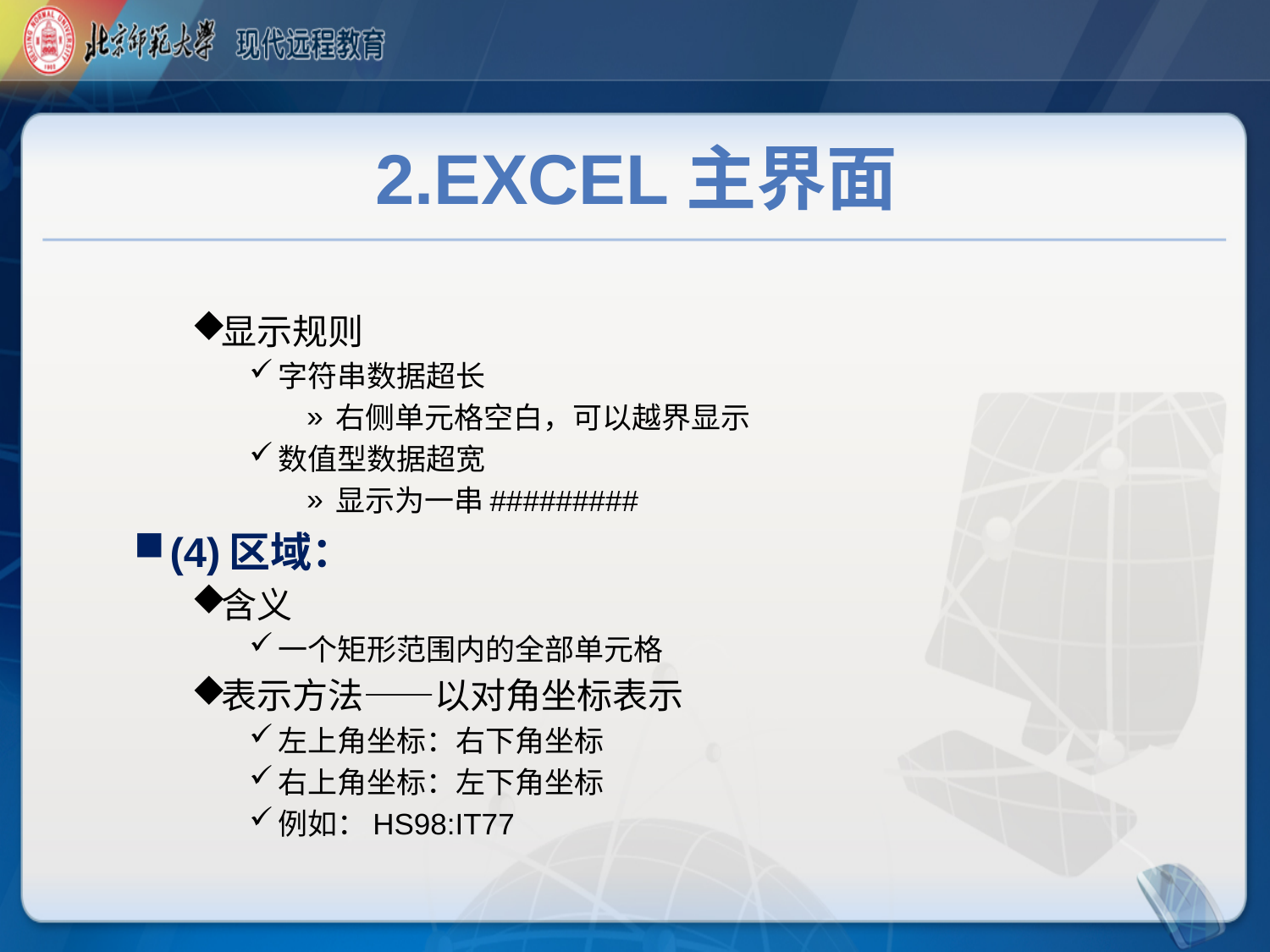

# 2.Excel主界面

显示规则
字符串数据超长
右侧单元格空白，可以越界显示
数值型数据超宽
显示为一串#########
(4)区域：
含义
一个矩形范围内的全部单元格
表示方法——以对角坐标表示
左上角坐标：右下角坐标
右上角坐标：左下角坐标
例如：HS98:IT77